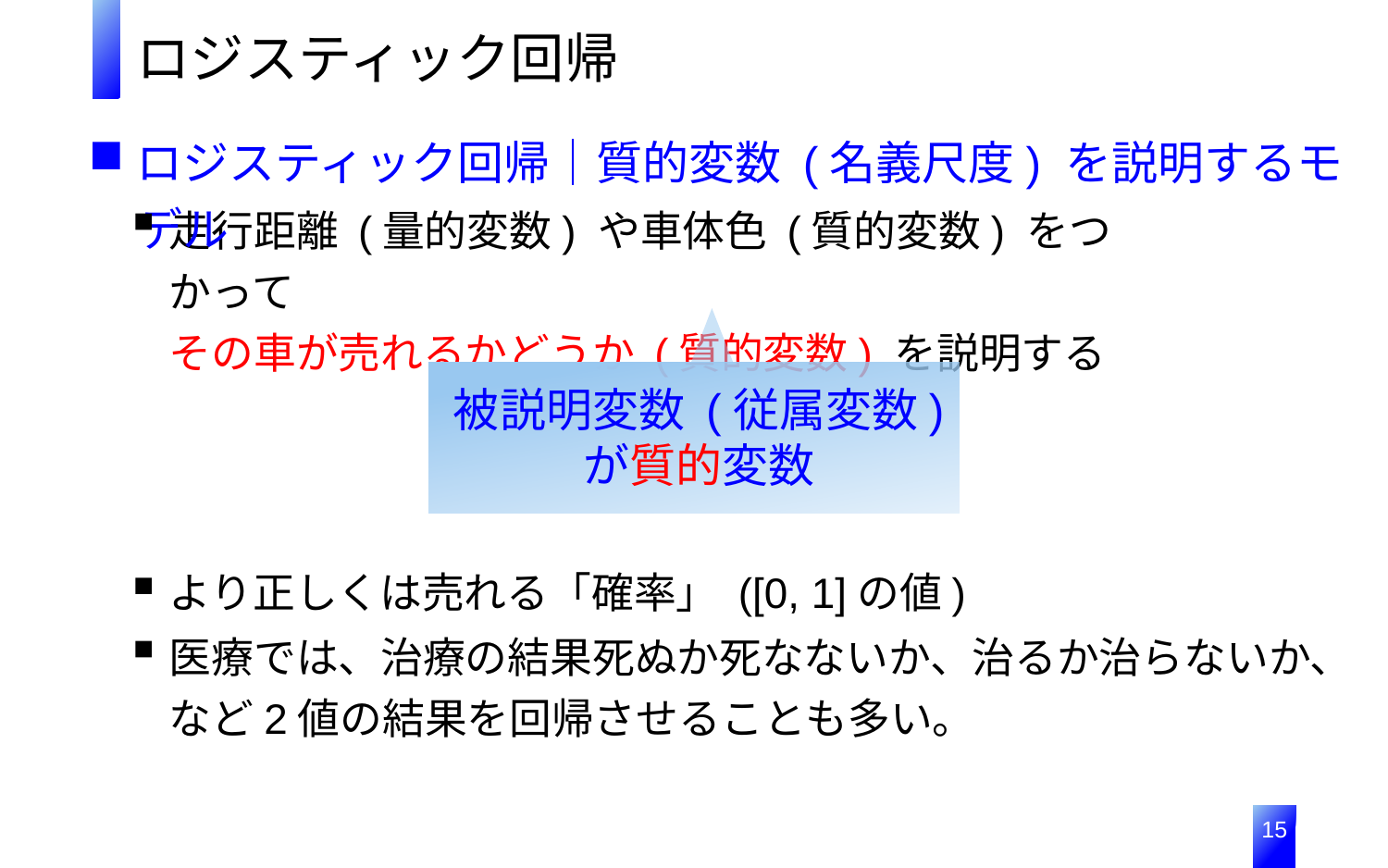

ロジスティック回帰
ロジスティック回帰｜質的変数 (名義尺度) を説明するモデル

走行距離 (量的変数) や車体色 (質的変数) をつかって
その車が売れるかどうか (質的変数) を説明する

被説明変数 (従属変数)
が質的変数
より正しくは売れる「確率」 ([0, 1]の値)

医療では、治療の結果死ぬか死なないか、治るか治らないか、
など2値の結果を回帰させることも多い。